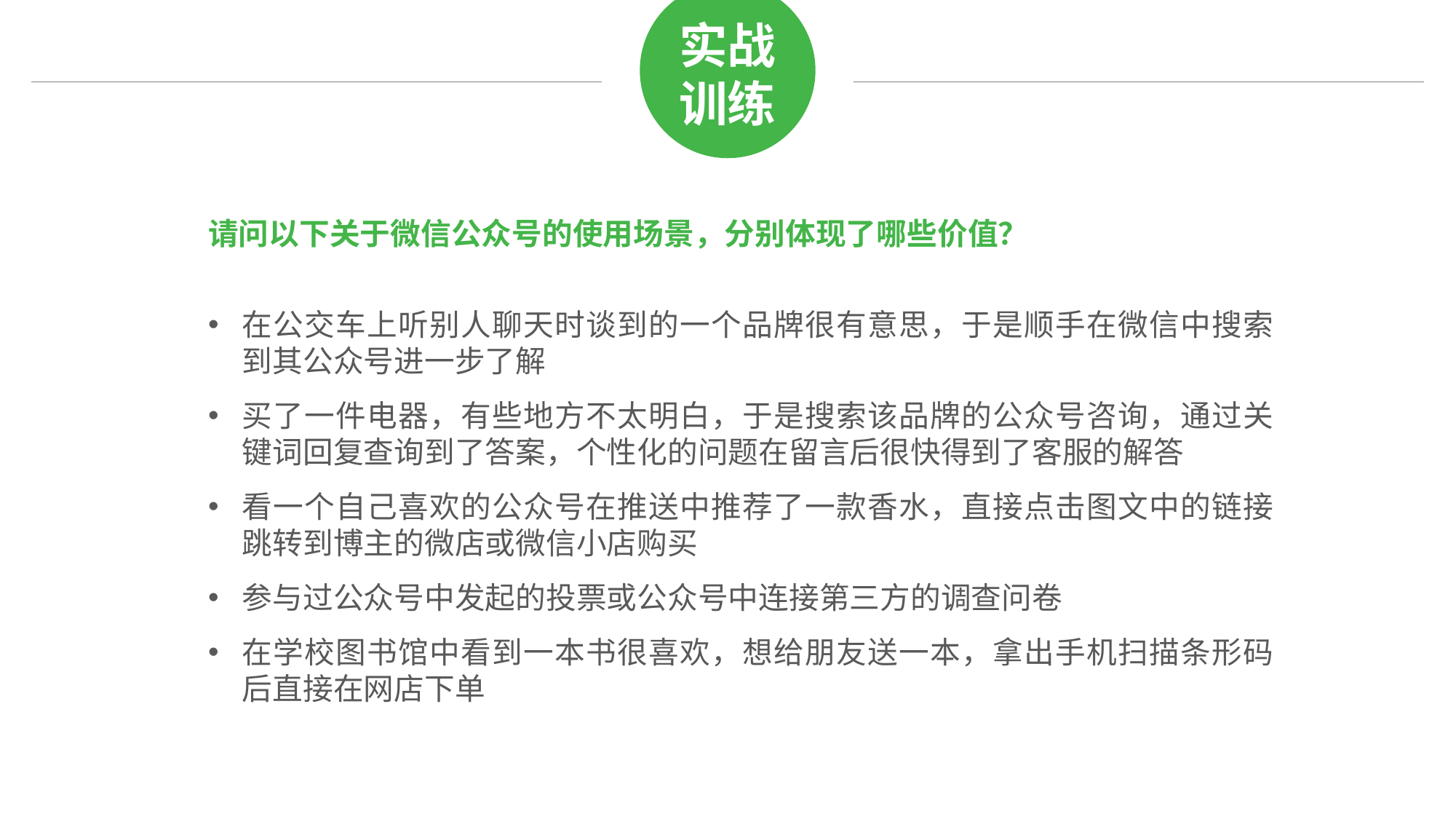

请问以下关于微信公众号的使用场景，分别体现了哪些价值？

在公交车上听别人聊天时谈到的一个品牌很有意思，于是顺手在微信中搜索到其公众号进一步了解
买了一件电器，有些地方不太明白，于是搜索该品牌的公众号咨询，通过关键词回复查询到了答案，个性化的问题在留言后很快得到了客服的解答
看一个自己喜欢的公众号在推送中推荐了一款香水，直接点击图文中的链接跳转到博主的微店或微信小店购买
参与过公众号中发起的投票或公众号中连接第三方的调查问卷
在学校图书馆中看到一本书很喜欢，想给朋友送一本，拿出手机扫描条形码后直接在网店下单